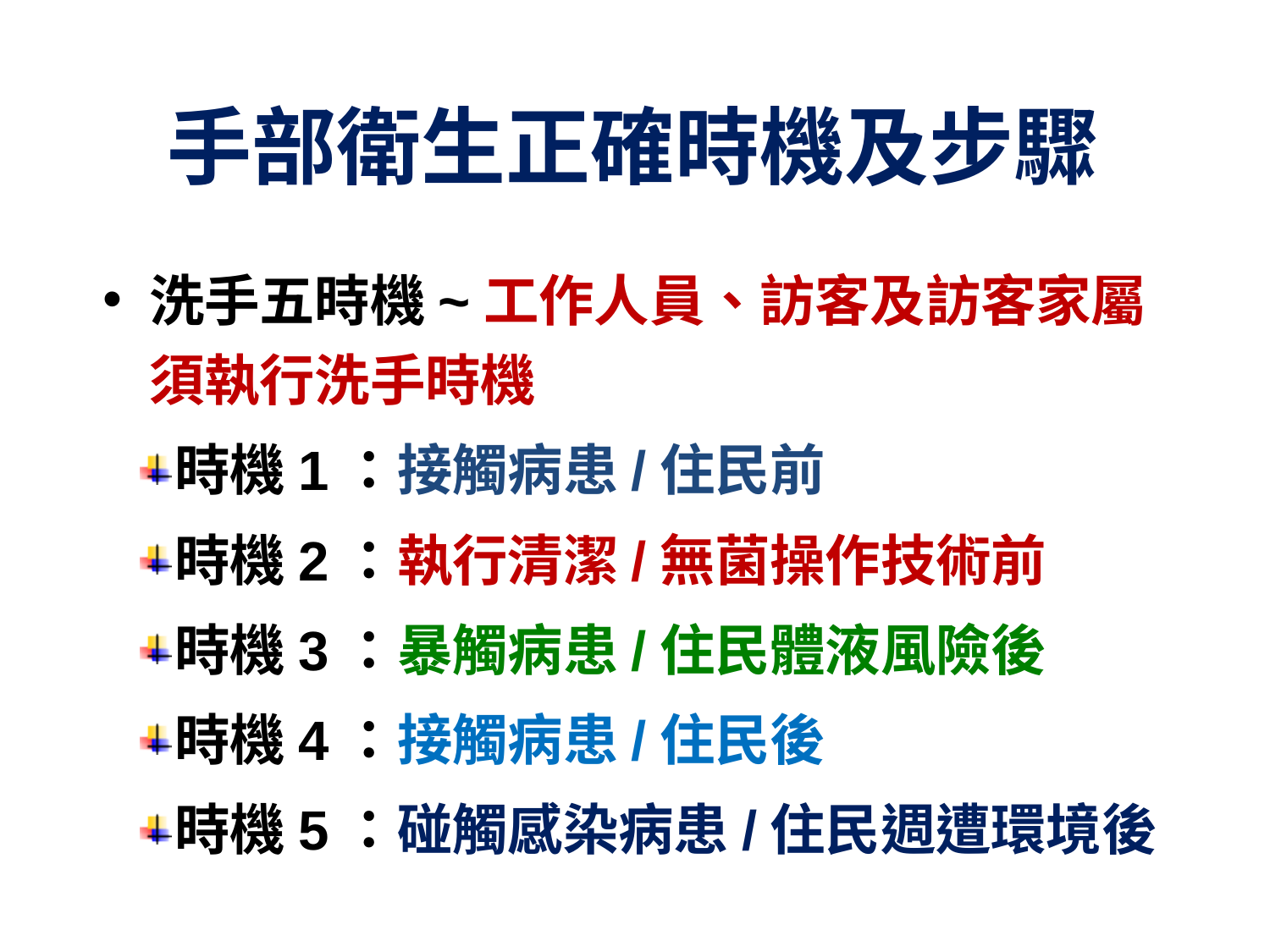

# 手部衛生正確時機及步驟
洗手五時機~工作人員、訪客及訪客家屬須執行洗手時機
時機1：接觸病患/住民前
時機2：執行清潔/無菌操作技術前
時機3：暴觸病患/住民體液風險後
時機4：接觸病患/住民後
時機5：碰觸感染病患/住民週遭環境後